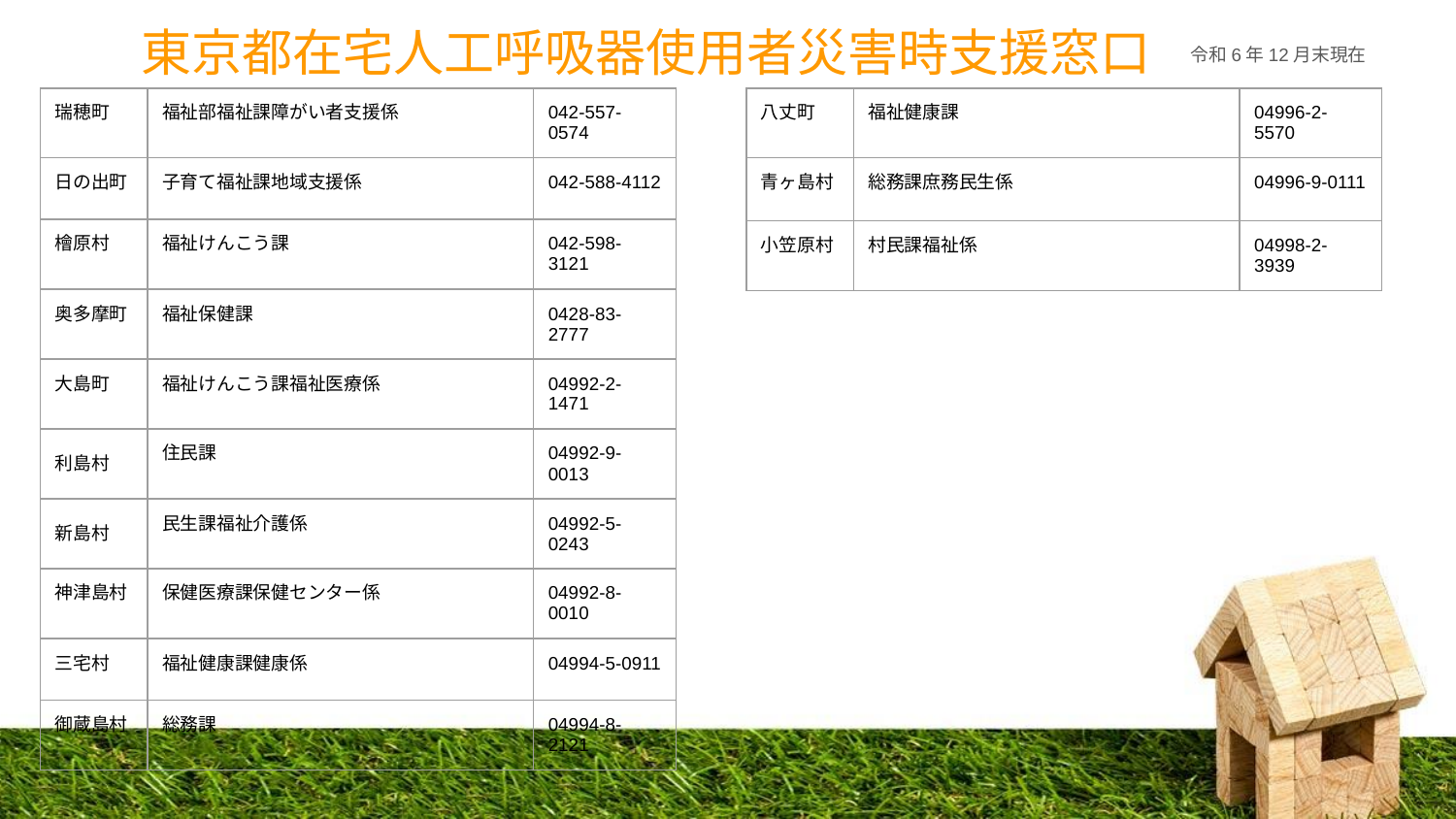

# 東京都在宅人工呼吸器使用者災害時支援窓口
令和6年12月末現在
| 瑞穂町 | 福祉部福祉課障がい者支援係 | 042-557-0574 |
| --- | --- | --- |
| 日の出町 | 子育て福祉課地域支援係 | 042-588-4112 |
| 檜原村 | 福祉けんこう課 | 042-598-3121 |
| 奥多摩町 | 福祉保健課 | 0428-83-2777 |
| 大島町 | 福祉けんこう課福祉医療係 | 04992-2-1471 |
| 利島村 | 住民課 | 04992-9-0013 |
| 新島村 | 民生課福祉介護係 | 04992-5-0243 |
| 神津島村 | 保健医療課保健センター係 | 04992-8-0010 |
| 三宅村 | 福祉健康課健康係 | 04994-5-0911 |
| 御蔵島村 | 総務課 | 04994-8-2121 |
| 八丈町 | 福祉健康課 | 04996-2-5570 |
| --- | --- | --- |
| 青ヶ島村 | 総務課庶務民生係 | 04996-9-0111 |
| 小笠原村 | 村民課福祉係 | 04998-2-3939 |